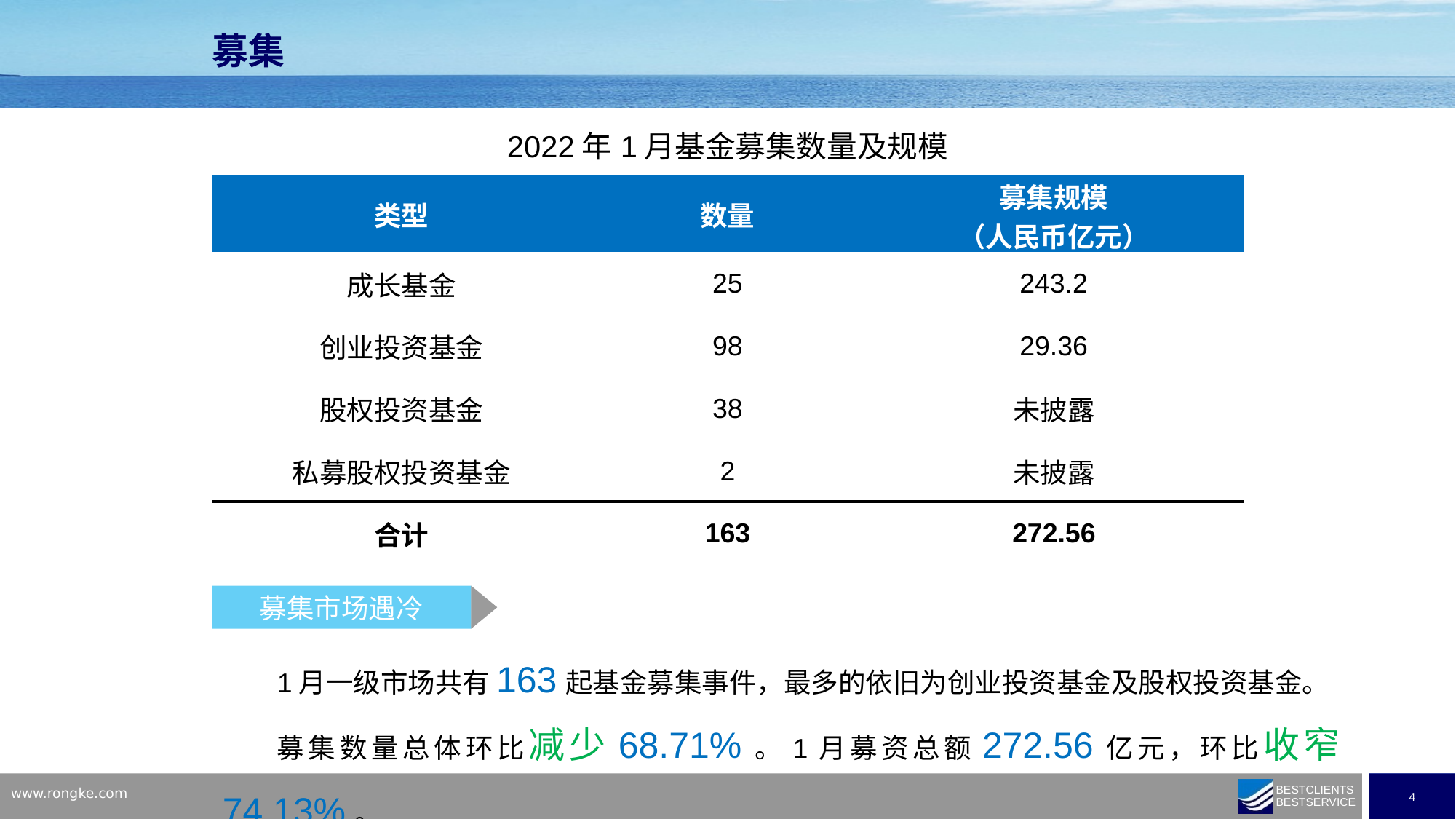

募集
| 2022年1月基金募集数量及规模 |  |  |
| --- | --- | --- |
| 类型 | 数量 | 募集规模 （人民币亿元） |
| 成长基金 | 25 | 243.2 |
| 创业投资基金 | 98 | 29.36 |
| 股权投资基金 | 38 | 未披露 |
| 私募股权投资基金 | 2 | 未披露 |
| 合计 | 163 | 272.56 |
募集市场遇冷

1月一级市场共有163起基金募集事件，最多的依旧为创业投资基金及股权投资基金。
募集数量总体环比减少68.71%。1月募资总额272.56亿元，环比收窄74.13%。